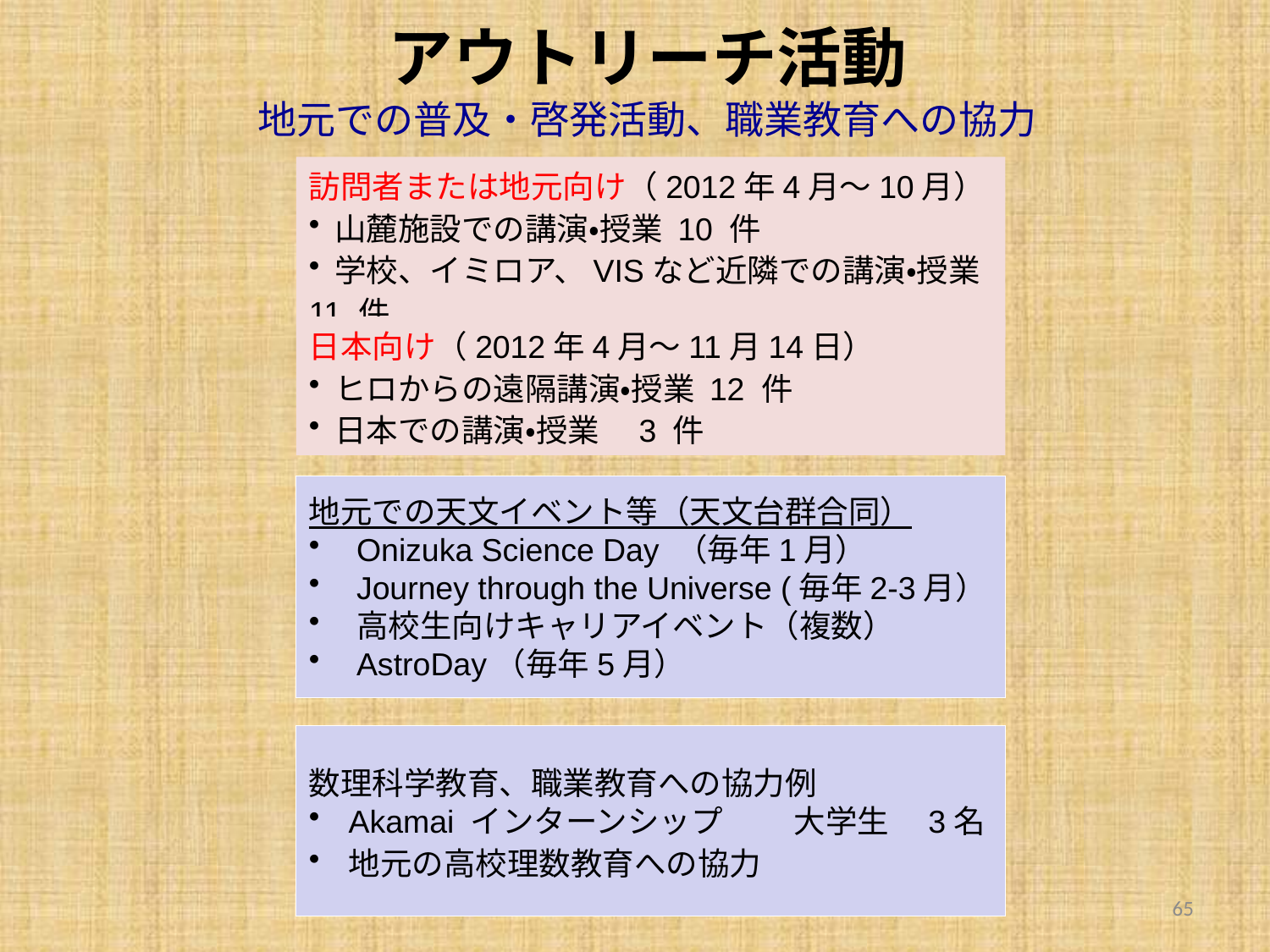

# アウトリーチ活動 地元での普及・啓発活動、職業教育への協力
訪問者または地元向け（2012年4月〜10月）
 山麓施設での講演・授業 10 件
 学校、イミロア、VISなど近隣での講演・授業 11 件
日本向け（2012年4月〜11月14日）
 ヒロからの遠隔講演・授業 12 件
 日本での講演・授業　3 件
地元での天文イベント等（天文台群合同）
Onizuka Science Day （毎年1月）
Journey through the Universe (毎年2-3月）
高校生向けキャリアイベント（複数）
AstroDay（毎年5月）
数理科学教育、職業教育への協力例
Akamai インターンシップ 　　大学生　3名
地元の高校理数教育への協力
65